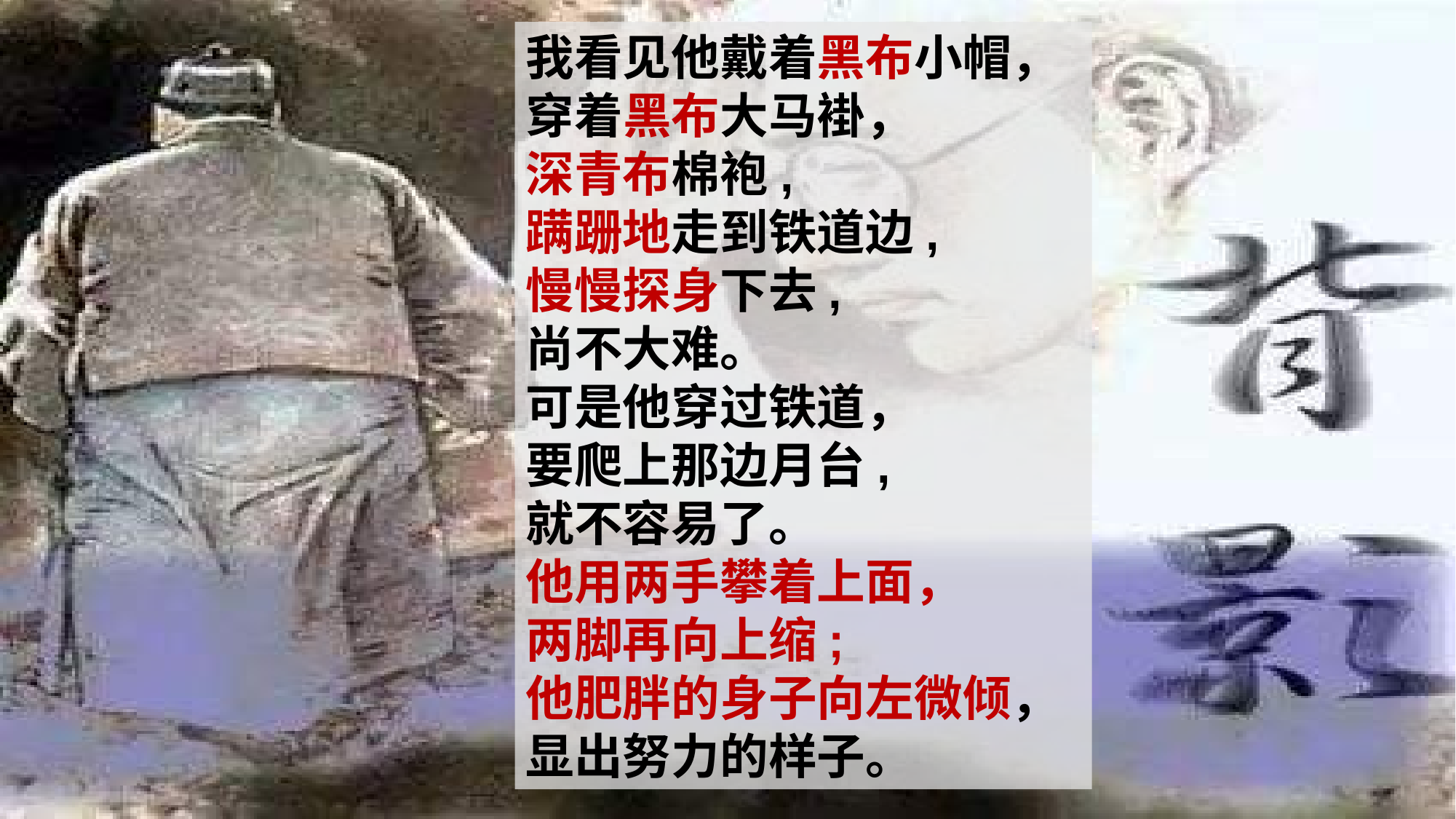

我看见他戴着黑布小帽，
穿着黑布大马褂，
深青布棉袍,
蹒跚地走到铁道边,
慢慢探身下去,
尚不大难。
可是他穿过铁道，
要爬上那边月台,
就不容易了。
他用两手攀着上面，
两脚再向上缩;
他肥胖的身子向左微倾，
显出努力的样子。